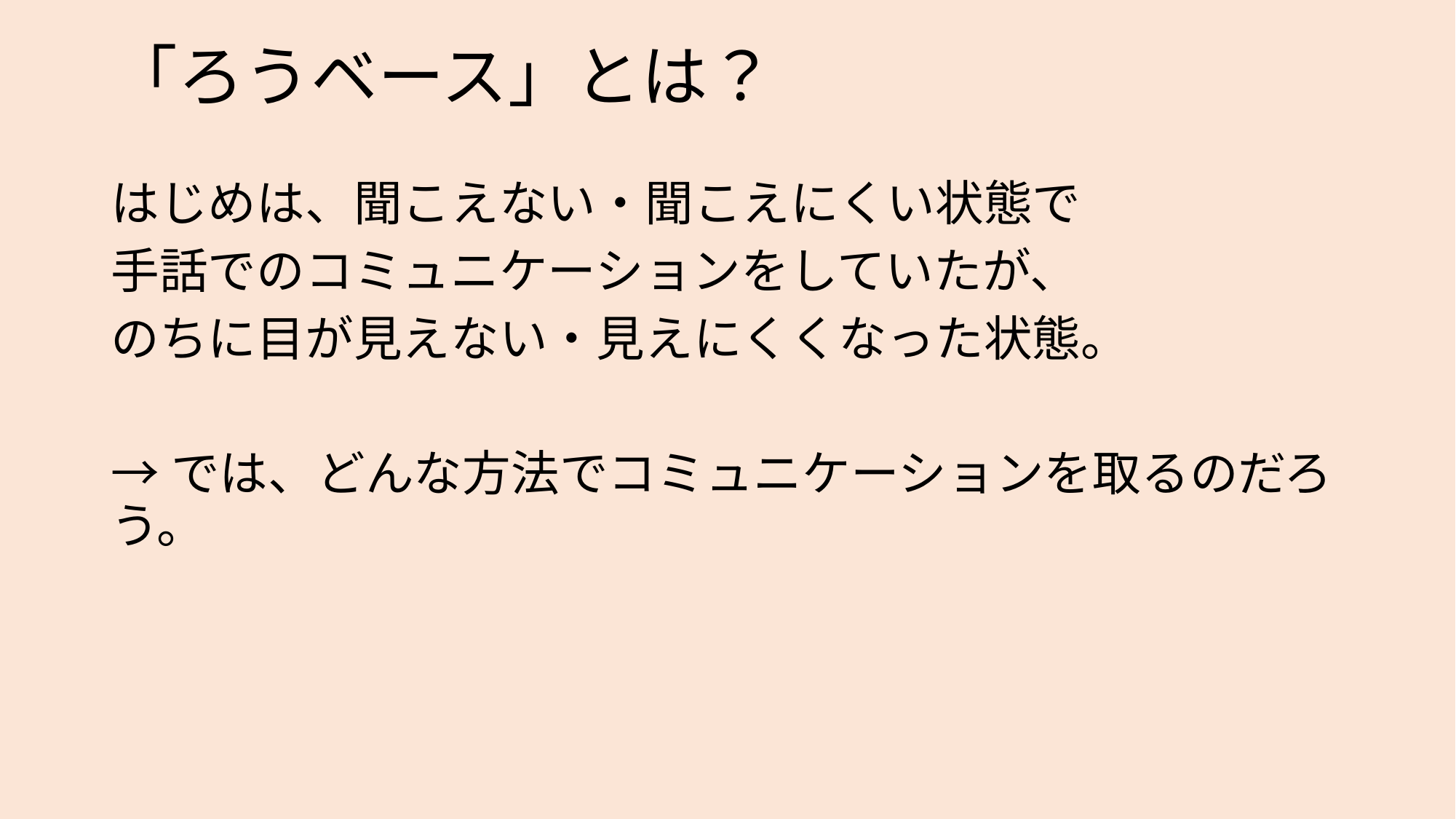

# 「ろうベース」とは？
はじめは、聞こえない・聞こえにくい状態で
手話でのコミュニケーションをしていたが、
のちに目が見えない・見えにくくなった状態。

→では、どんな方法でコミュニケーションを取るのだろう。